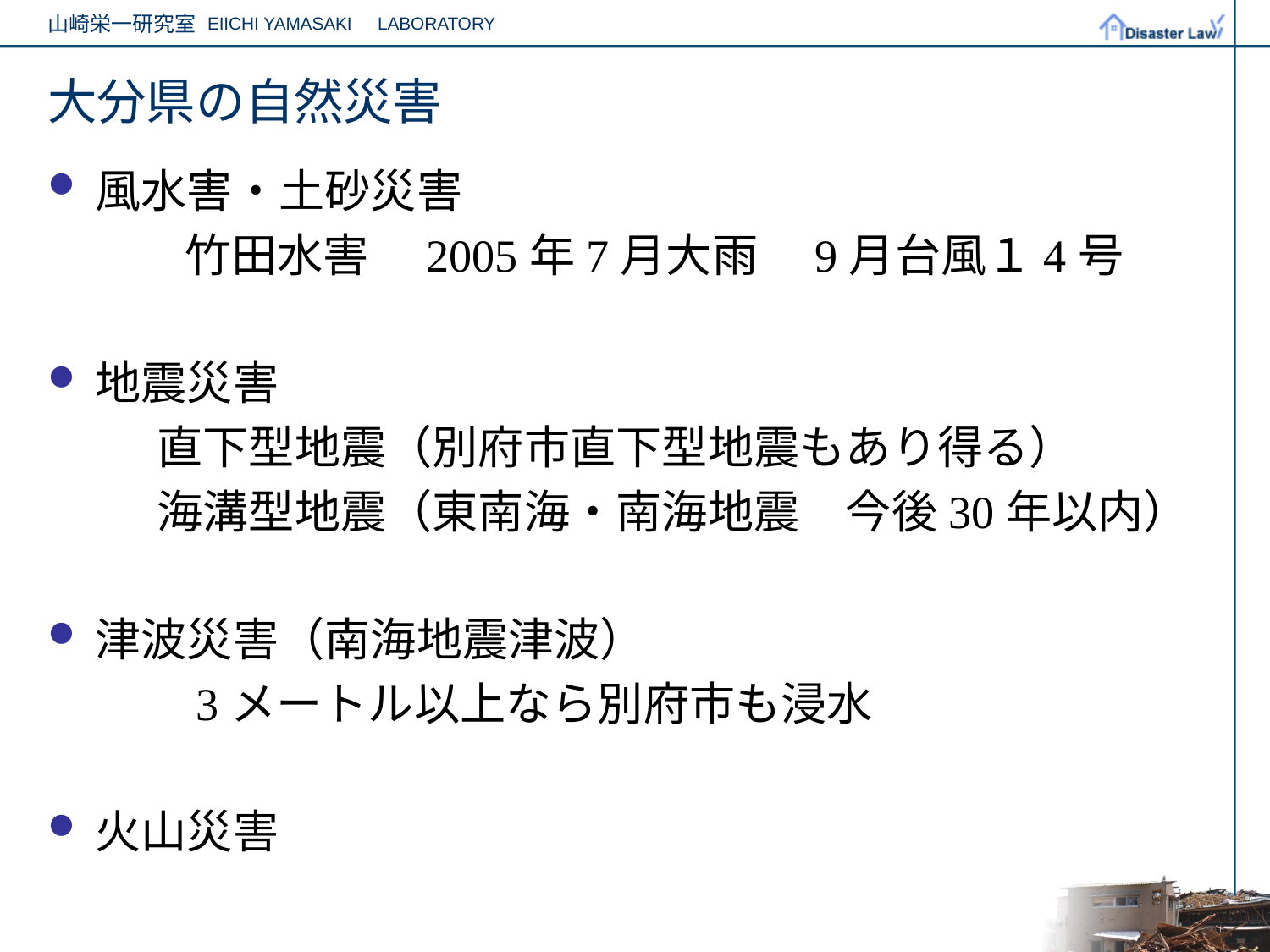

# 大分県の自然災害
風水害・土砂災害
　　　竹田水害　2005年7月大雨　9月台風１4号

地震災害
　直下型地震（別府市直下型地震もあり得る）
　海溝型地震（東南海・南海地震　今後30年以内）

津波災害（南海地震津波）
　　　3メートル以上なら別府市も浸水

火山災害